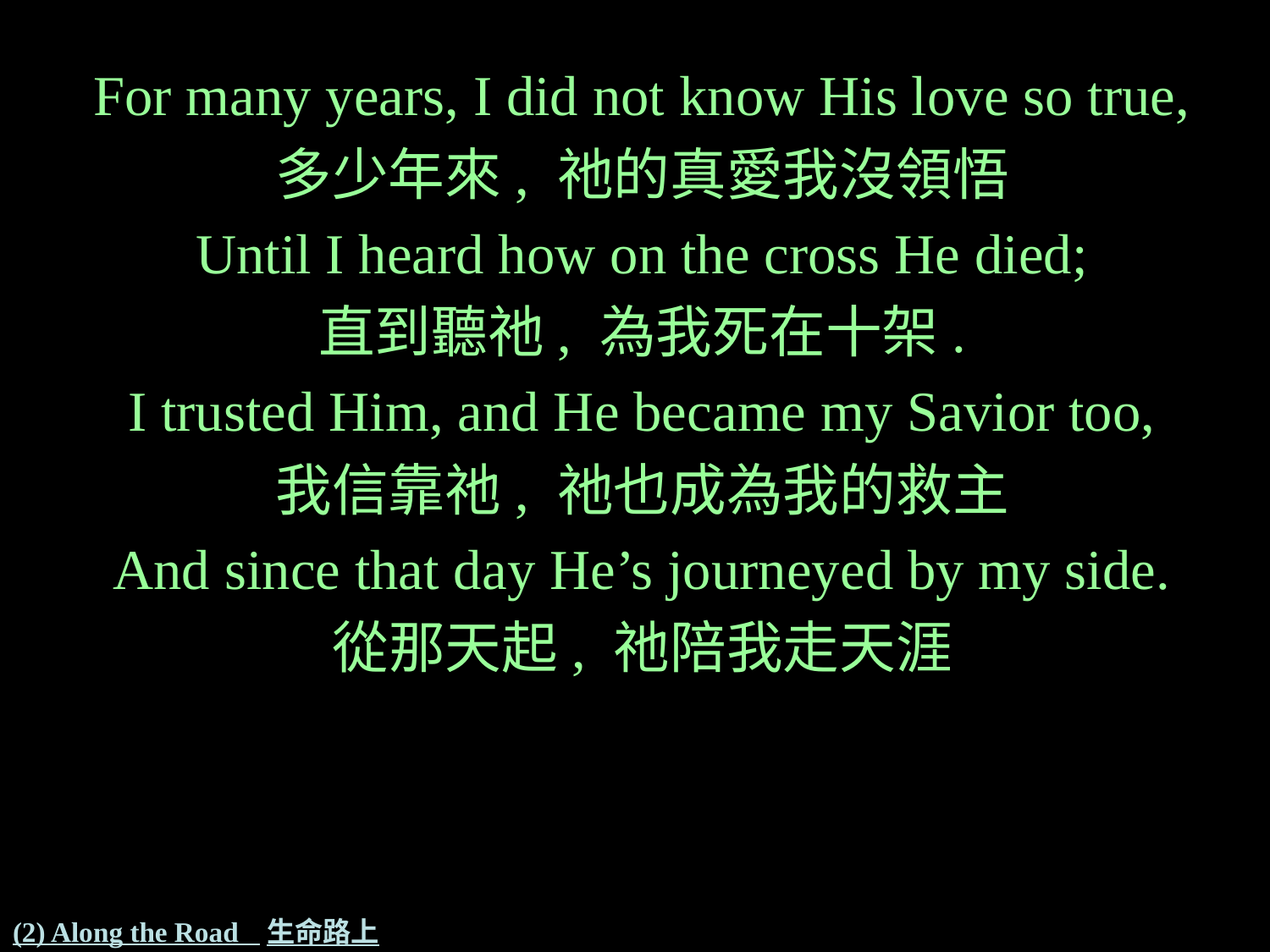

For many years, I did not know His love so true,
多少年來, 祂的真愛我沒領悟
Until I heard how on the cross He died;
直到聽祂, 為我死在十架.
I trusted Him, and He became my Savior too,
我信靠祂, 祂也成為我的救主
And since that day He’s journeyed by my side.
從那天起, 祂陪我走天涯
# (2) Along the Road   生命路上